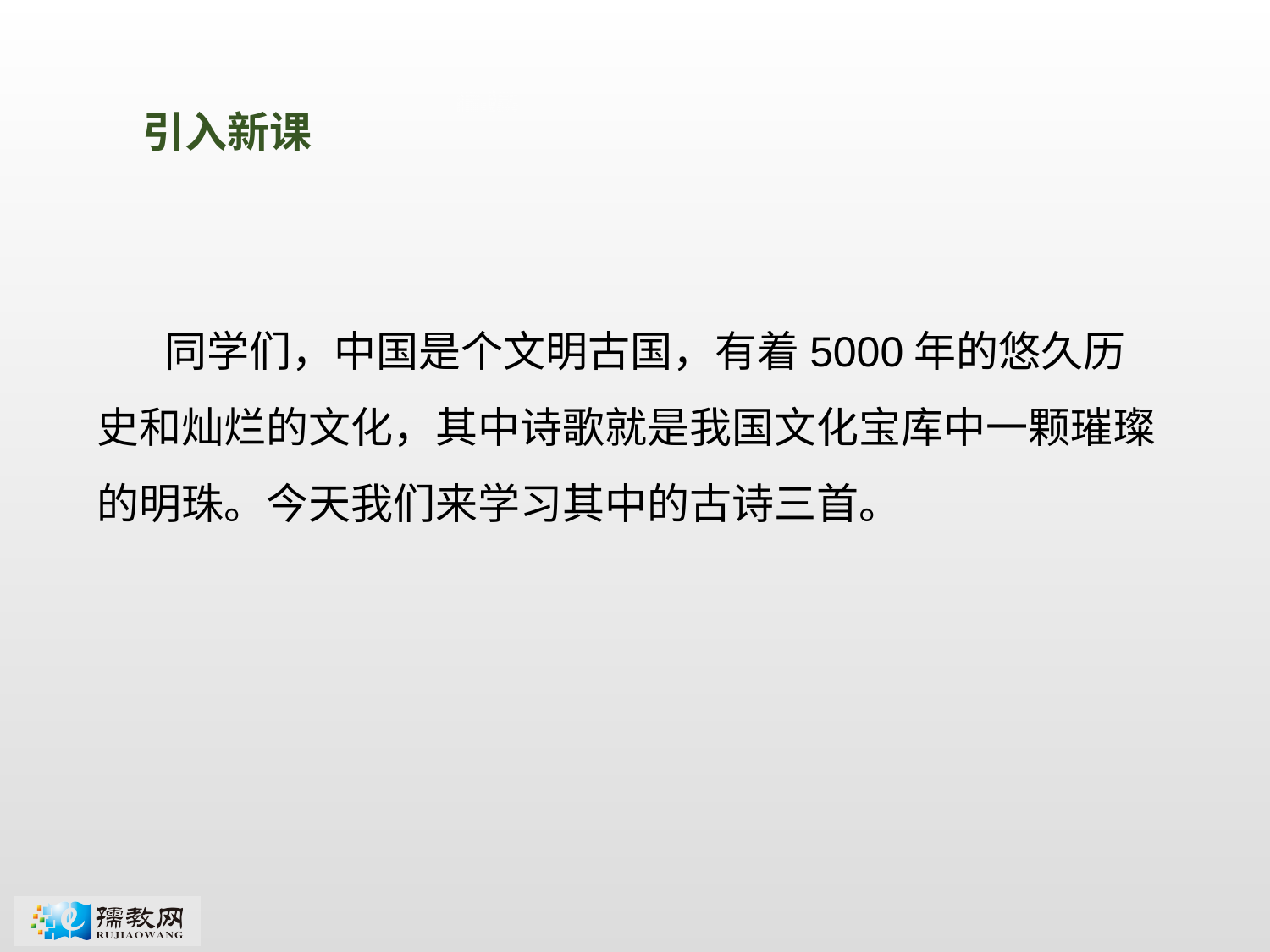

引入新课
      同学们，中国是个文明古国，有着5000年的悠久历史和灿烂的文化，其中诗歌就是我国文化宝库中一颗璀璨的明珠。今天我们来学习其中的古诗三首。